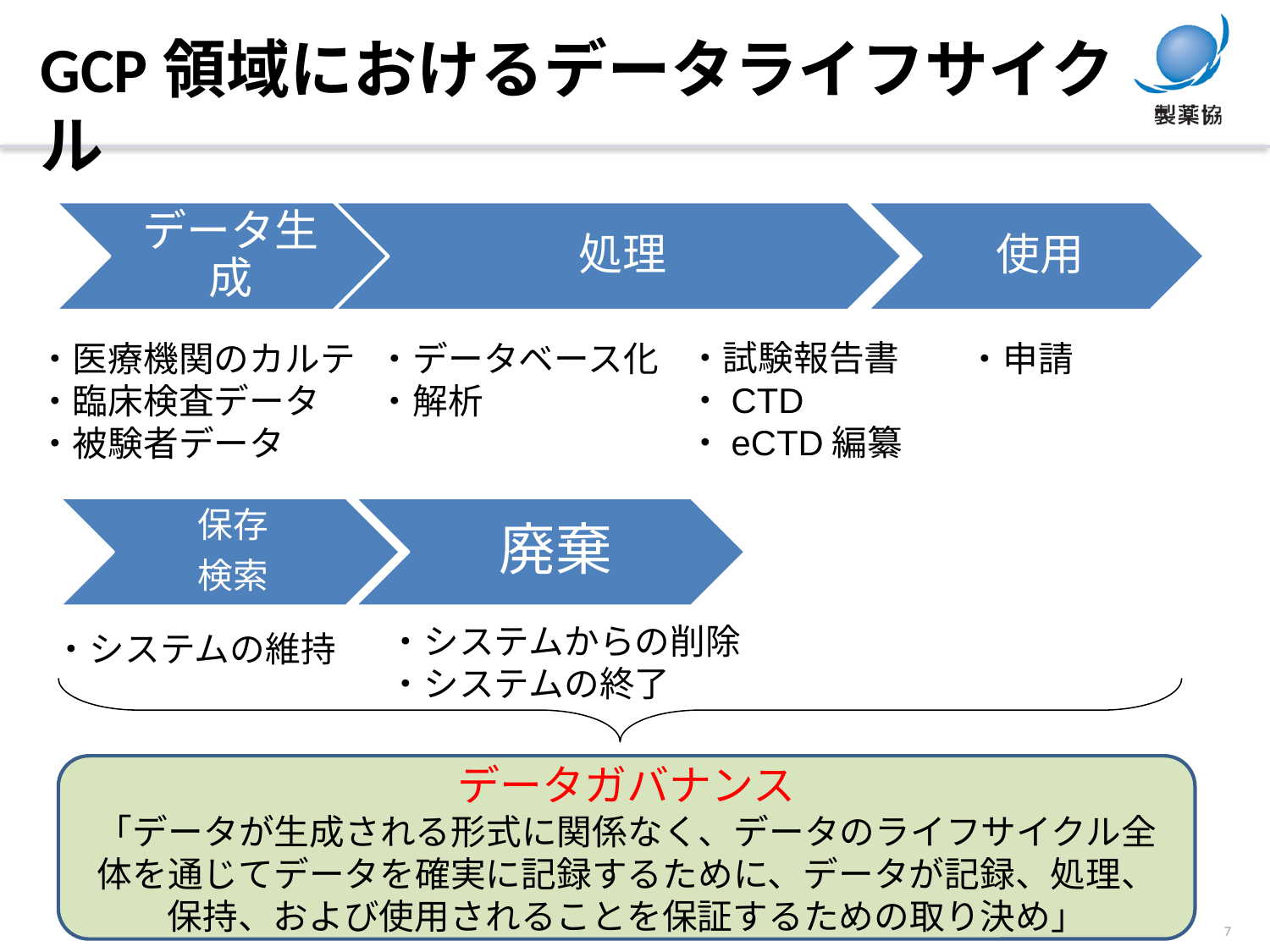

GCP領域におけるデータライフサイクル

データ生成
処理
使用

・試験報告書
・CTD
・eCTD編纂
・医療機関のカルテ
・臨床検査データ
・被験者データ
・データベース化
・解析
・申請
保存
検索
廃棄
・システムからの削除
・システムの終了
・システムの維持
データガバナンス
「データが生成される形式に関係なく、データのライフサイクル全体を通じてデータを確実に記録するために、データが記録、処理、保持、および使用されることを保証するための取り決め」
7